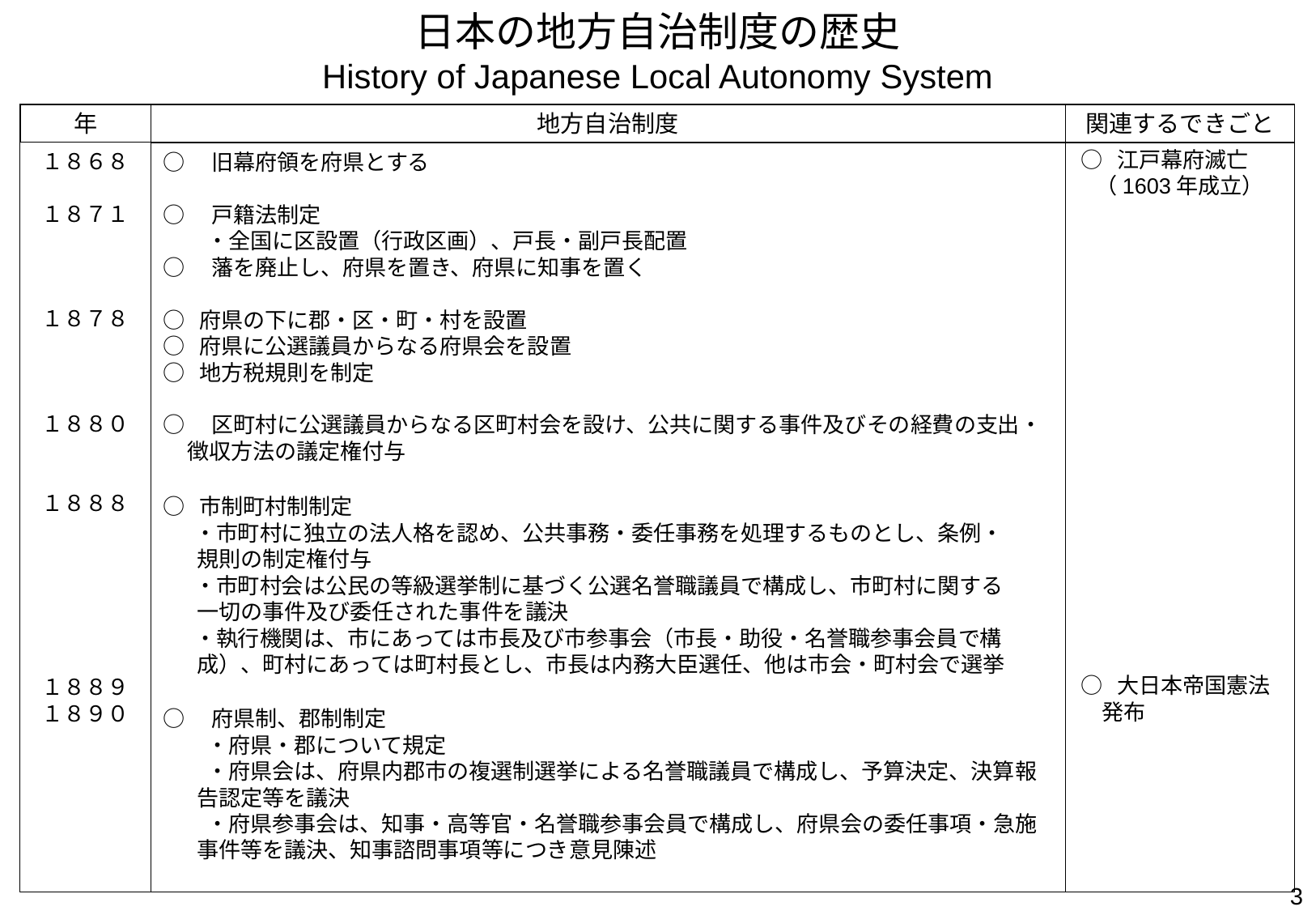

日本の地方自治制度の歴史
History of Japanese Local Autonomy System
年
地方自治制度
関連するできごと
○  江戸幕府滅亡
  （1603年成立）

○  大日本帝国憲法
　発布
１８６８

１８７１

１８７８

１８８０

１８８８

１８８９
１８９０
○　旧幕府領を府県とする

○　戸籍法制定
　　・全国に区設置（行政区画）、戸長・副戸長配置
○　藩を廃止し、府県を置き、府県に知事を置く

○  府県の下に郡・区・町・村を設置
○  府県に公選議員からなる府県会を設置
○  地方税規則を制定

○　区町村に公選議員からなる区町村会を設け、公共に関する事件及びその経費の支出・
    徴収方法の議定権付与

○  市制町村制制定
　  ・市町村に独立の法人格を認め、公共事務・委任事務を処理するものとし、条例・
      規則の制定権付与
　  ・市町村会は公民の等級選挙制に基づく公選名誉職議員で構成し、市町村に関する
      一切の事件及び委任された事件を議決
　  ・執行機関は、市にあっては市長及び市参事会（市長・助役・名誉職参事会員で構
      成）、町村にあっては町村長とし、市長は内務大臣選任、他は市会・町村会で選挙
○　府県制、郡制制定
　　・府県・郡について規定
　　・府県会は、府県内郡市の複選制選挙による名誉職議員で構成し、予算決定、決算報
      告認定等を議決
　　・府県参事会は、知事・高等官・名誉職参事会員で構成し、府県会の委任事項・急施
      事件等を議決、知事諮問事項等につき意見陳述
3